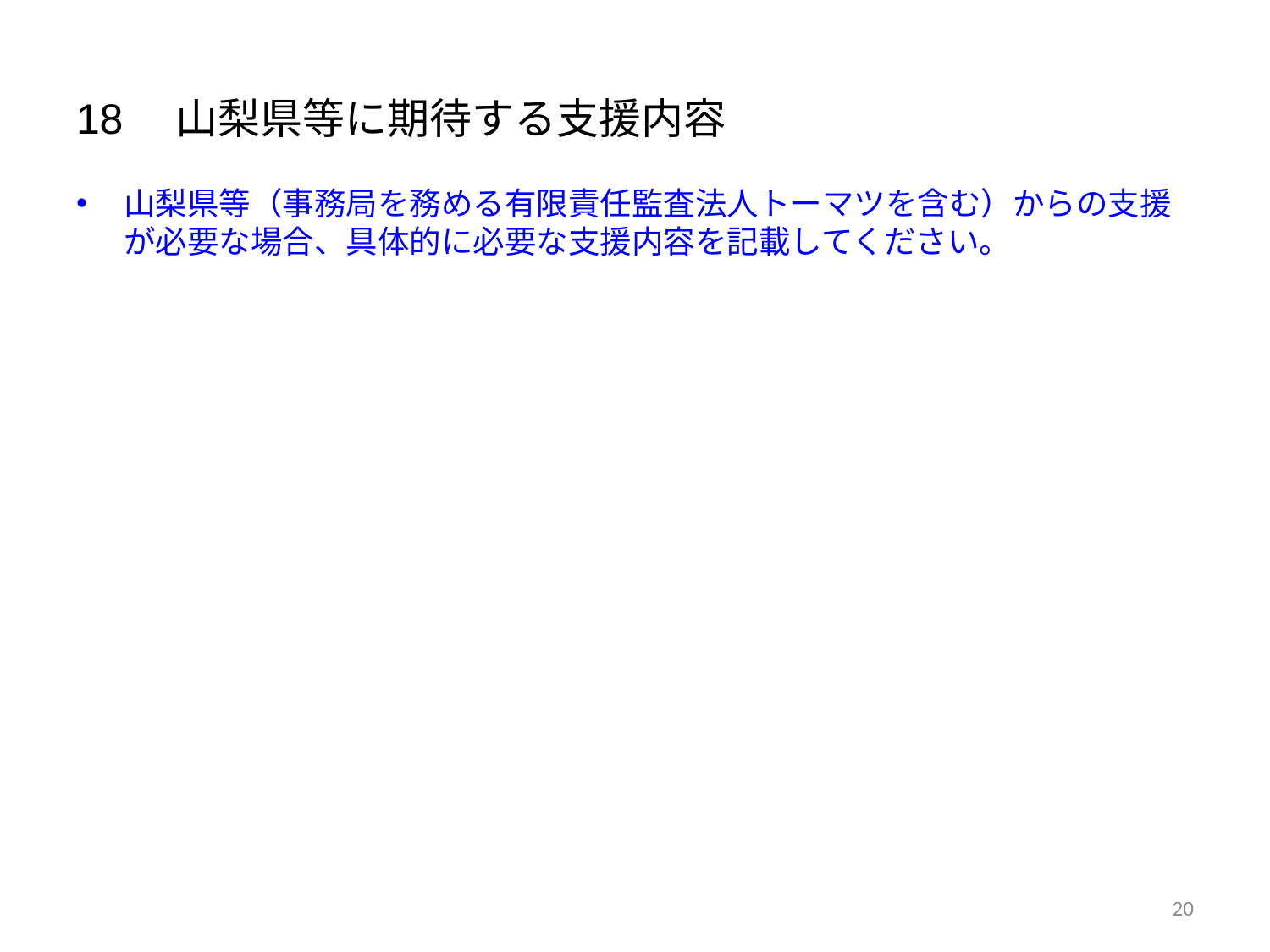

# 18　山梨県等に期待する支援内容
山梨県等（事務局を務める有限責任監査法人トーマツを含む）からの支援が必要な場合、具体的に必要な支援内容を記載してください。
20